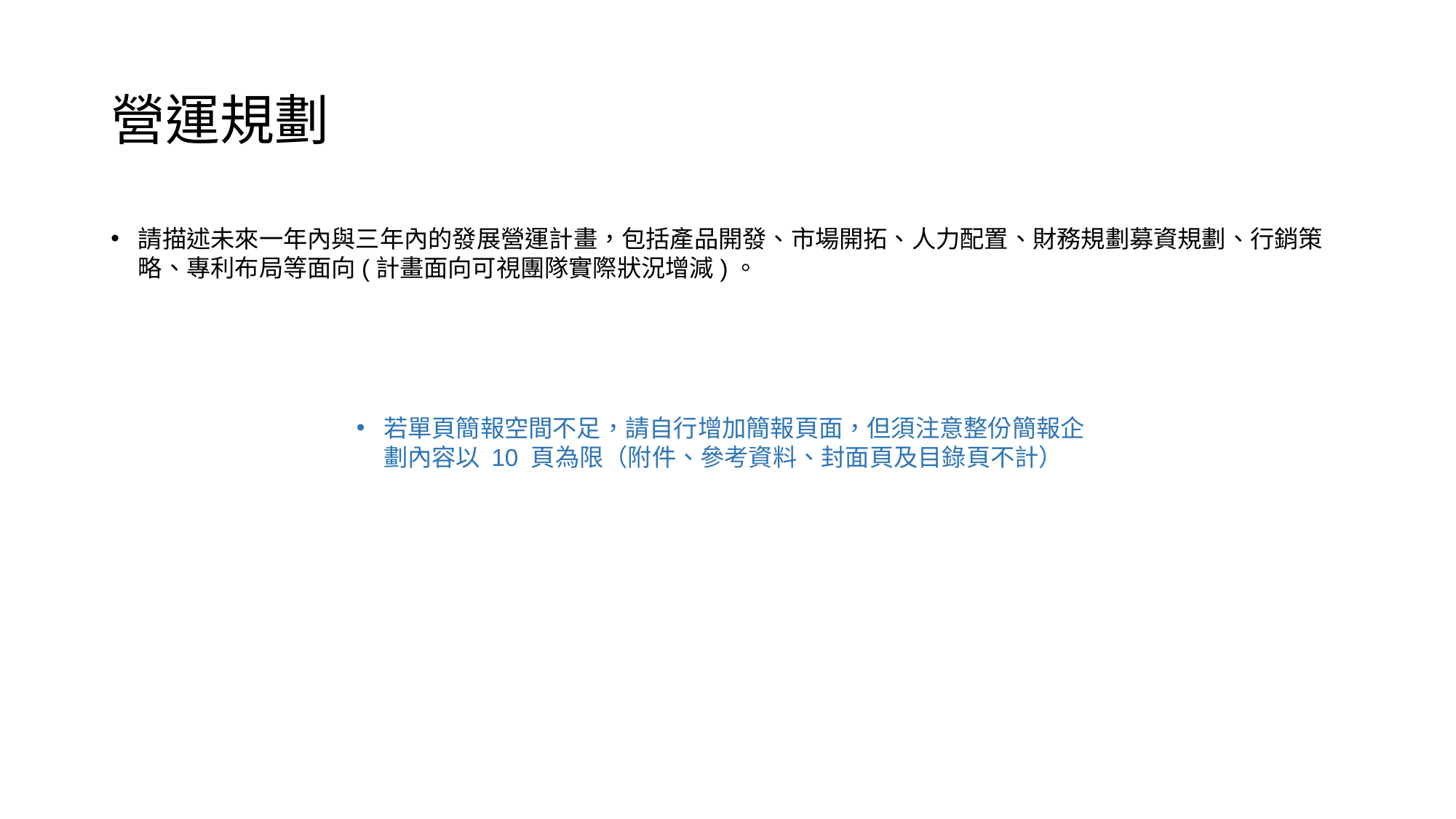

# 營運規劃
請描述未來一年內與三年內的發展營運計畫，包括產品開發、市場開拓、人力配置、財務規劃募資規劃、行銷策略、專利布局等面向(計畫面向可視團隊實際狀況增減)。
若單頁簡報空間不足，請自行增加簡報頁面，但須注意整份簡報企劃內容以 10 頁為限（附件、參考資料、封面頁及目錄頁不計）